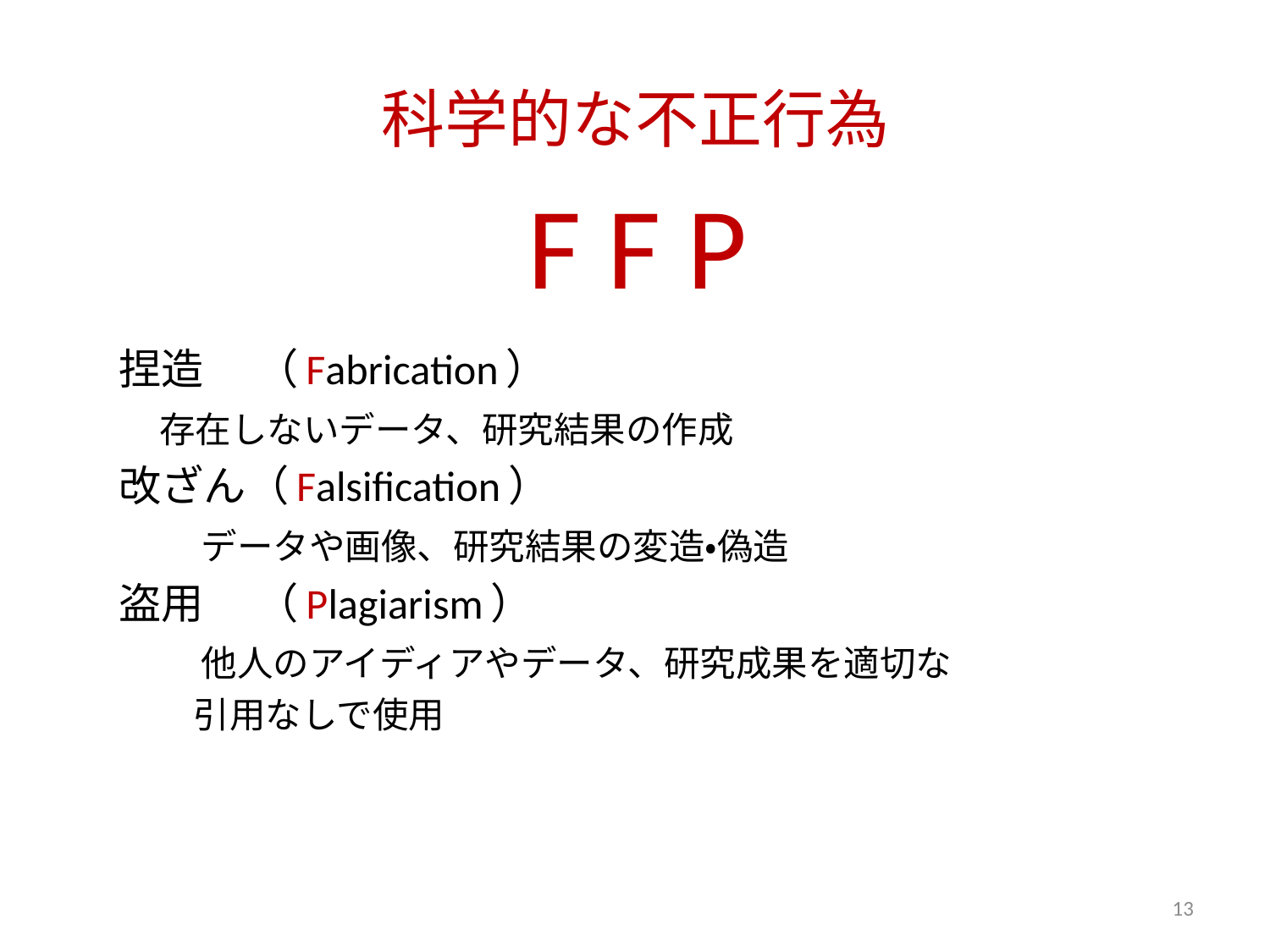

# 科学的な不正行為
F F P
　捏造　 （Fabrication）
        存在しないデータ、研究結果の作成
　改ざん（Falsification）
　　　データや画像、研究結果の変造・偽造
　盗用　 （Plagiarism）
　　　他人のアイディアやデータ、研究成果を適切な
　　　 引用なしで使用

13